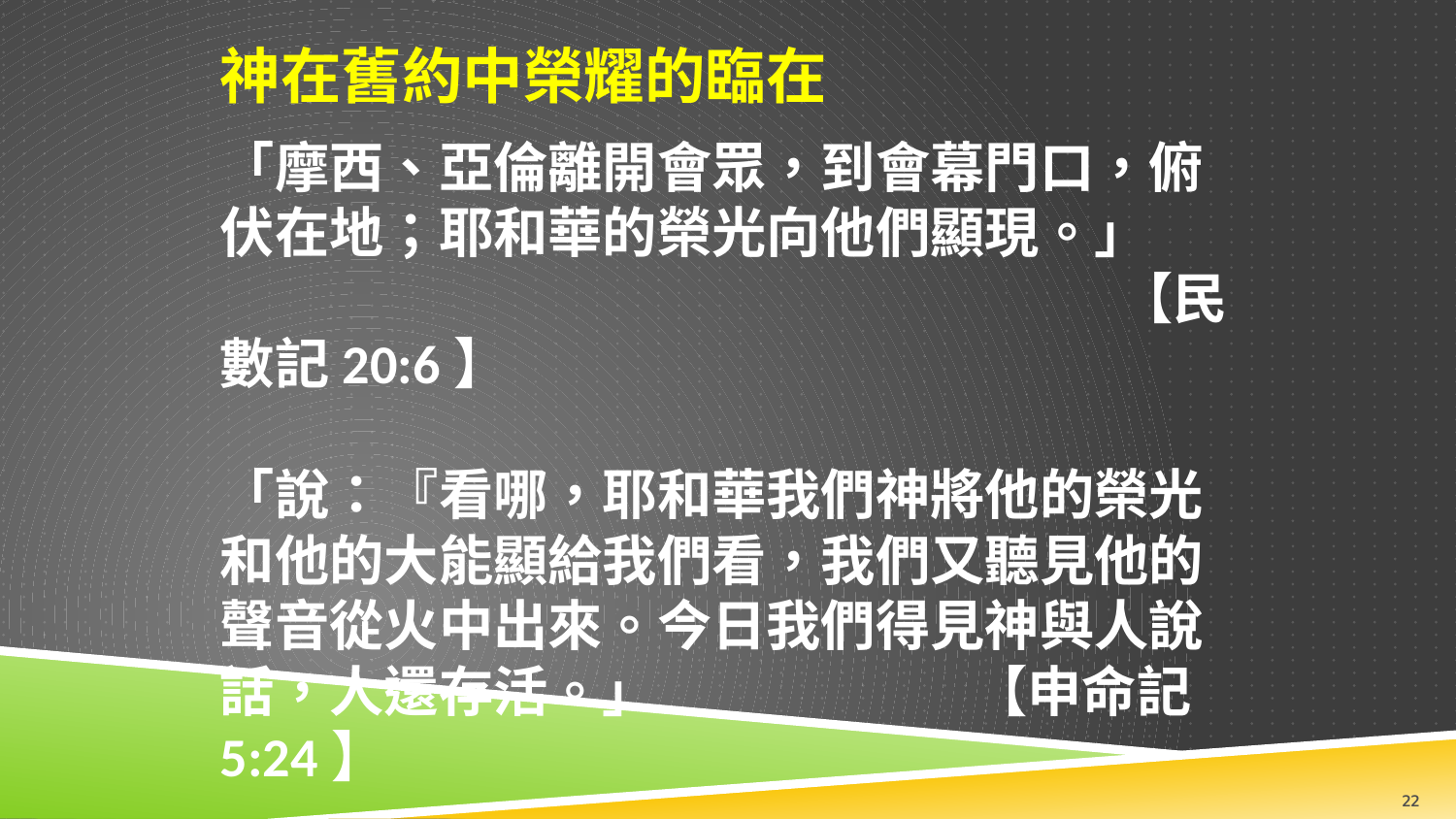

神在舊約中榮耀的臨在
「摩西、亞倫離開會眾，到會幕門口，俯伏在地；耶和華的榮光向他們顯現。」		 					  【民數記20:6】

「說：『看哪，耶和華我們神將他的榮光和他的大能顯給我們看，我們又聽見他的聲音從火中出來。今日我們得見神與人說話，人還存活。」		  【申命記5:24】

22